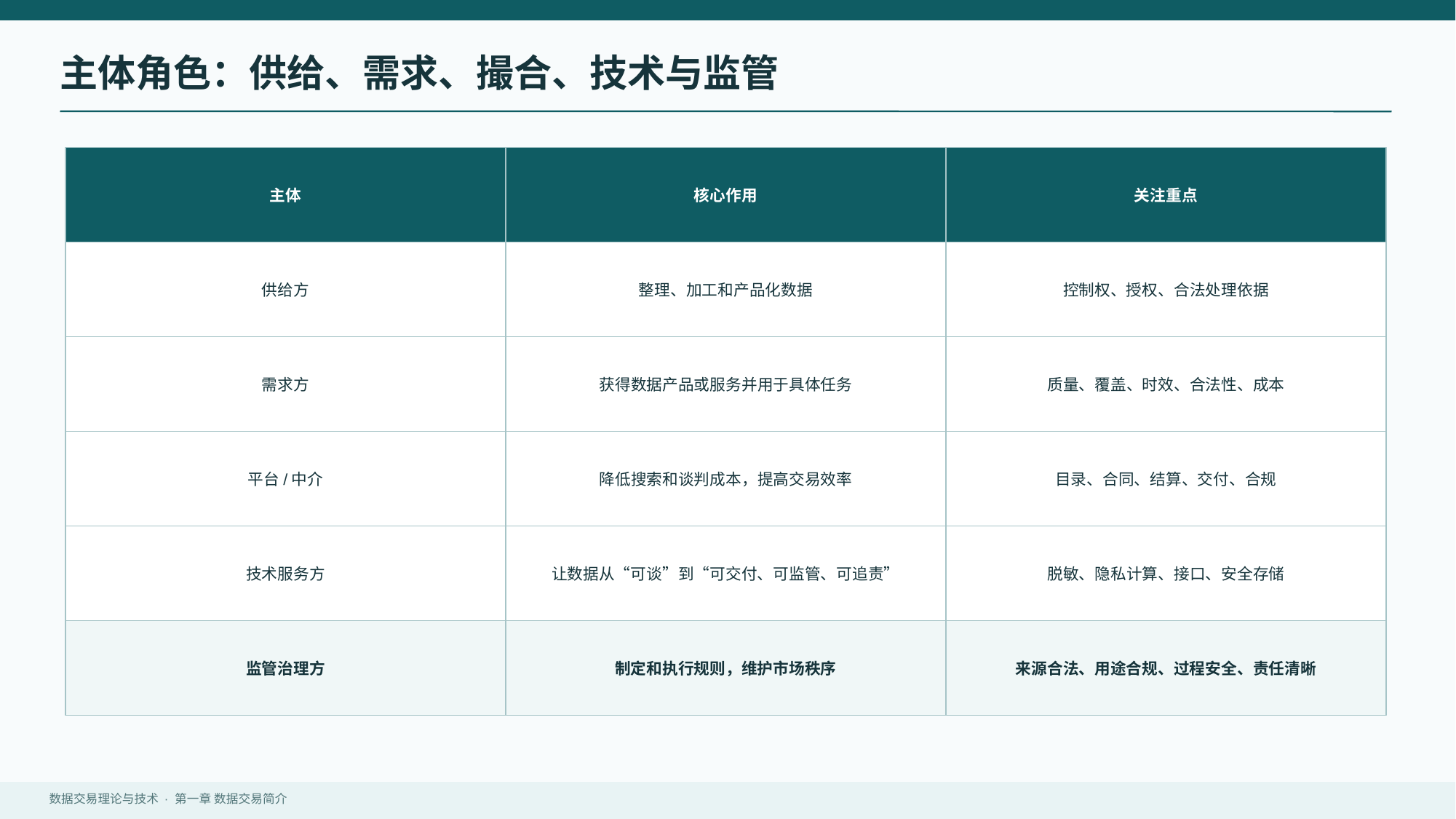

主体角色：供给、需求、撮合、技术与监管

主体
核心作用
关注重点

供给方
整理、加工和产品化数据
控制权、授权、合法处理依据

需求方
获得数据产品或服务并用于具体任务
质量、覆盖、时效、合法性、成本

平台/中介
降低搜索和谈判成本，提高交易效率
目录、合同、结算、交付、合规

技术服务方
让数据从“可谈”到“可交付、可监管、可追责”
脱敏、隐私计算、接口、安全存储

监管治理方
制定和执行规则，维护市场秩序
来源合法、用途合规、过程安全、责任清晰
47